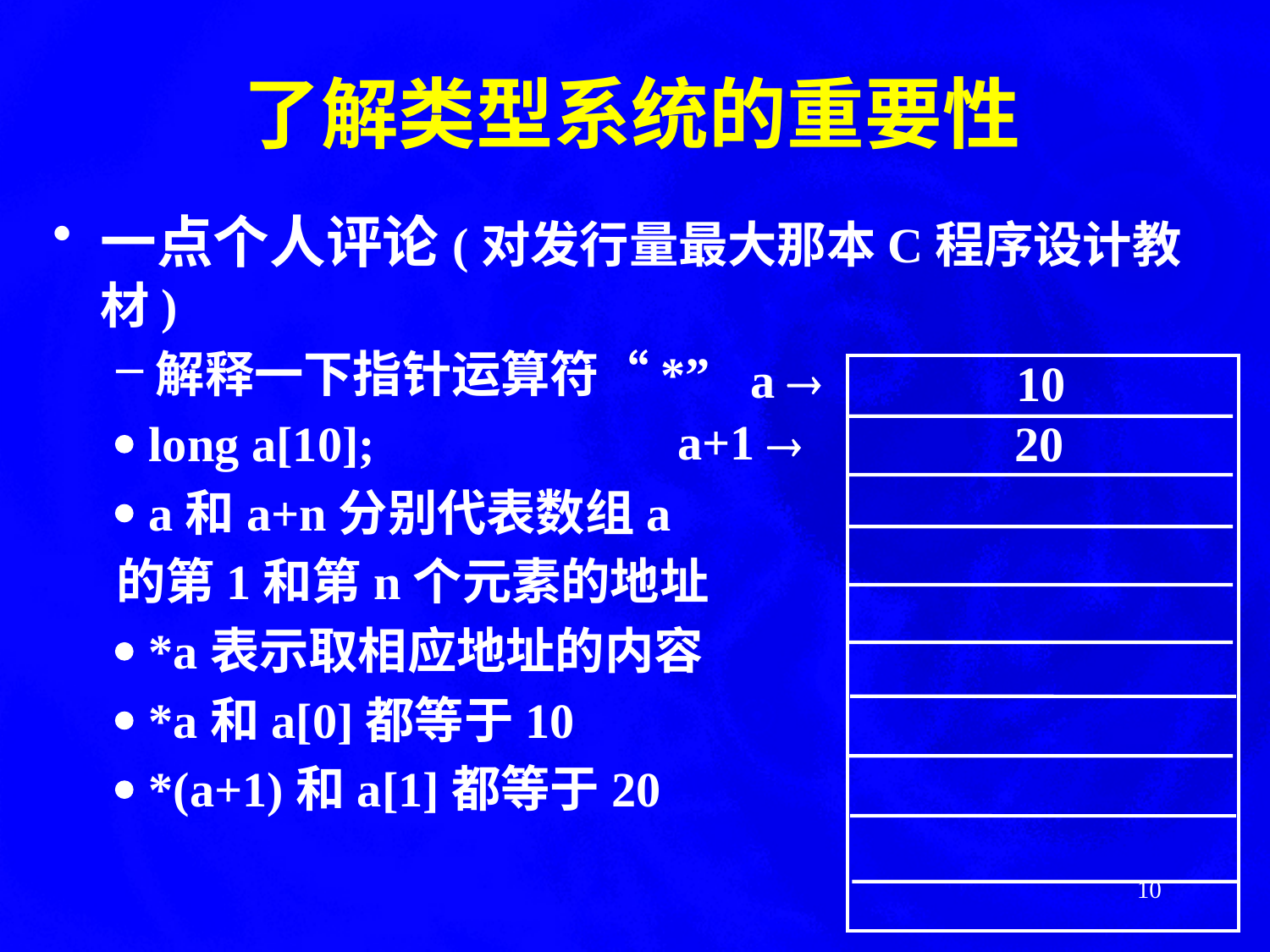

了解类型系统的重要性
一点个人评论(对发行量最大那本C程序设计教材)
解释一下指针运算符“*”
• long a[10];
• a和a+n分别代表数组a
的第1和第n个元素的地址
• *a表示取相应地址的内容
• *a和a[0]都等于10
• *(a+1)和a[1]都等于20
10
20

a →

a+1 →
10